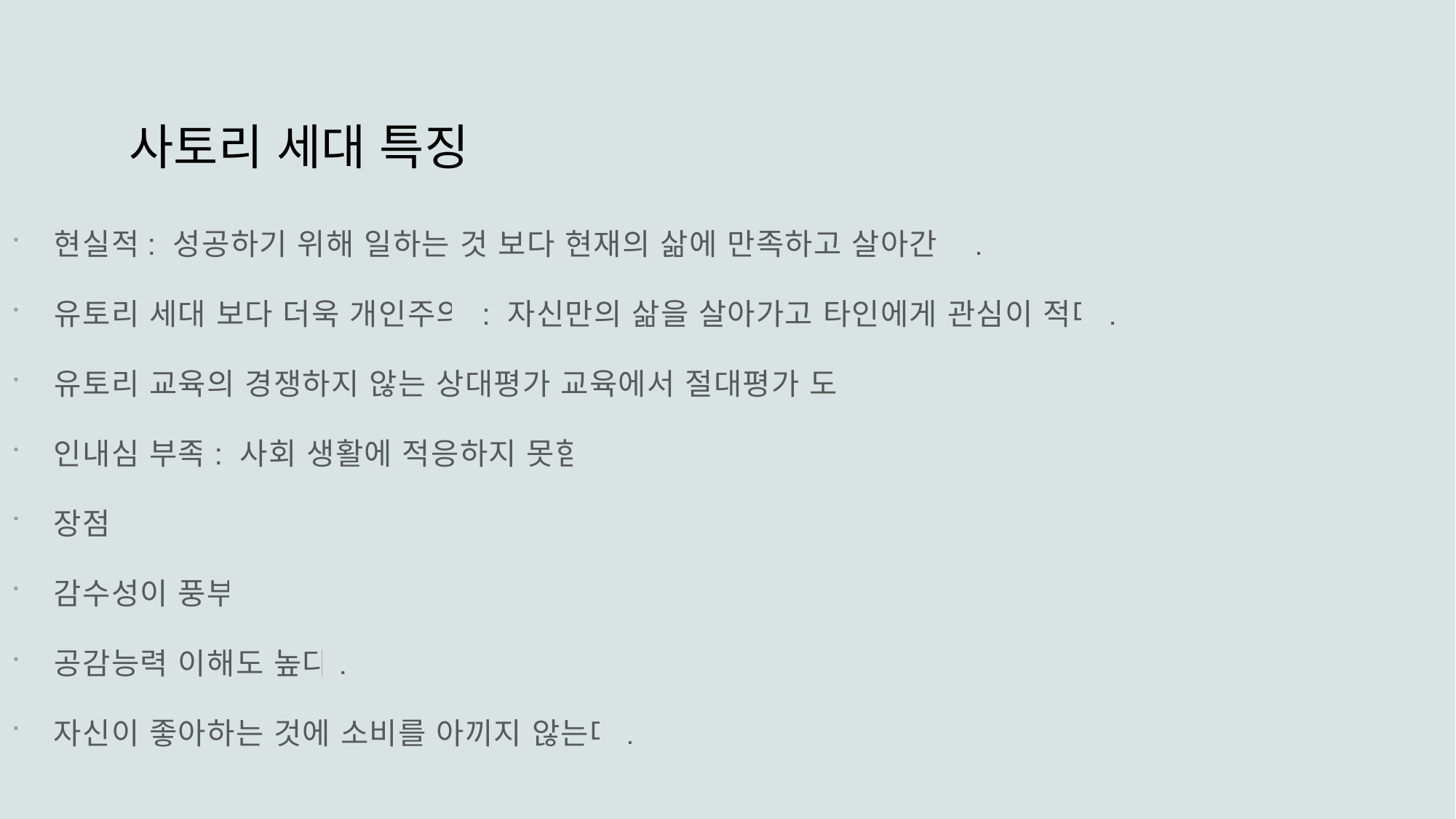

# 사토리 세대 특징
현실적: 성공하기 위해 일하는 것 보다 현재의 삶에 만족하고 살아간다.
유토리 세대 보다 더욱 개인주의 : 자신만의 삶을 살아가고 타인에게 관심이 적다.
유토리 교육의 경쟁하지 않는 상대평가 교육에서 절대평가 도입
인내심 부족: 사회 생활에 적응하지 못함
장점
감수성이 풍부
공감능력 이해도 높다.
자신이 좋아하는 것에 소비를 아끼지 않는다.